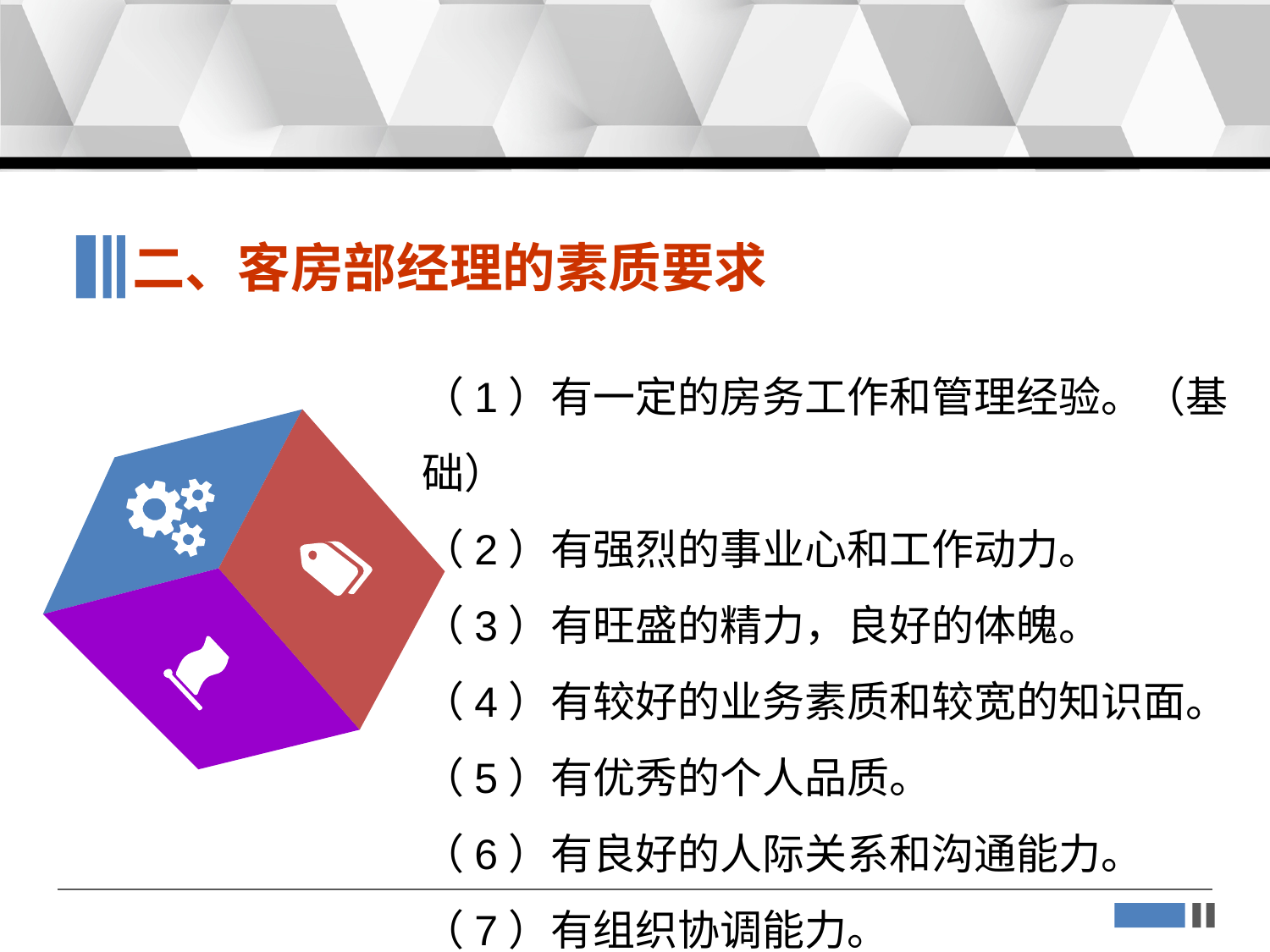

二、客房部经理的素质要求

（1）有一定的房务工作和管理经验。（基础）
（2）有强烈的事业心和工作动力。
（3）有旺盛的精力，良好的体魄。
（4）有较好的业务素质和较宽的知识面。
（5）有优秀的个人品质。
（6）有良好的人际关系和沟通能力。
（7）有组织协调能力。